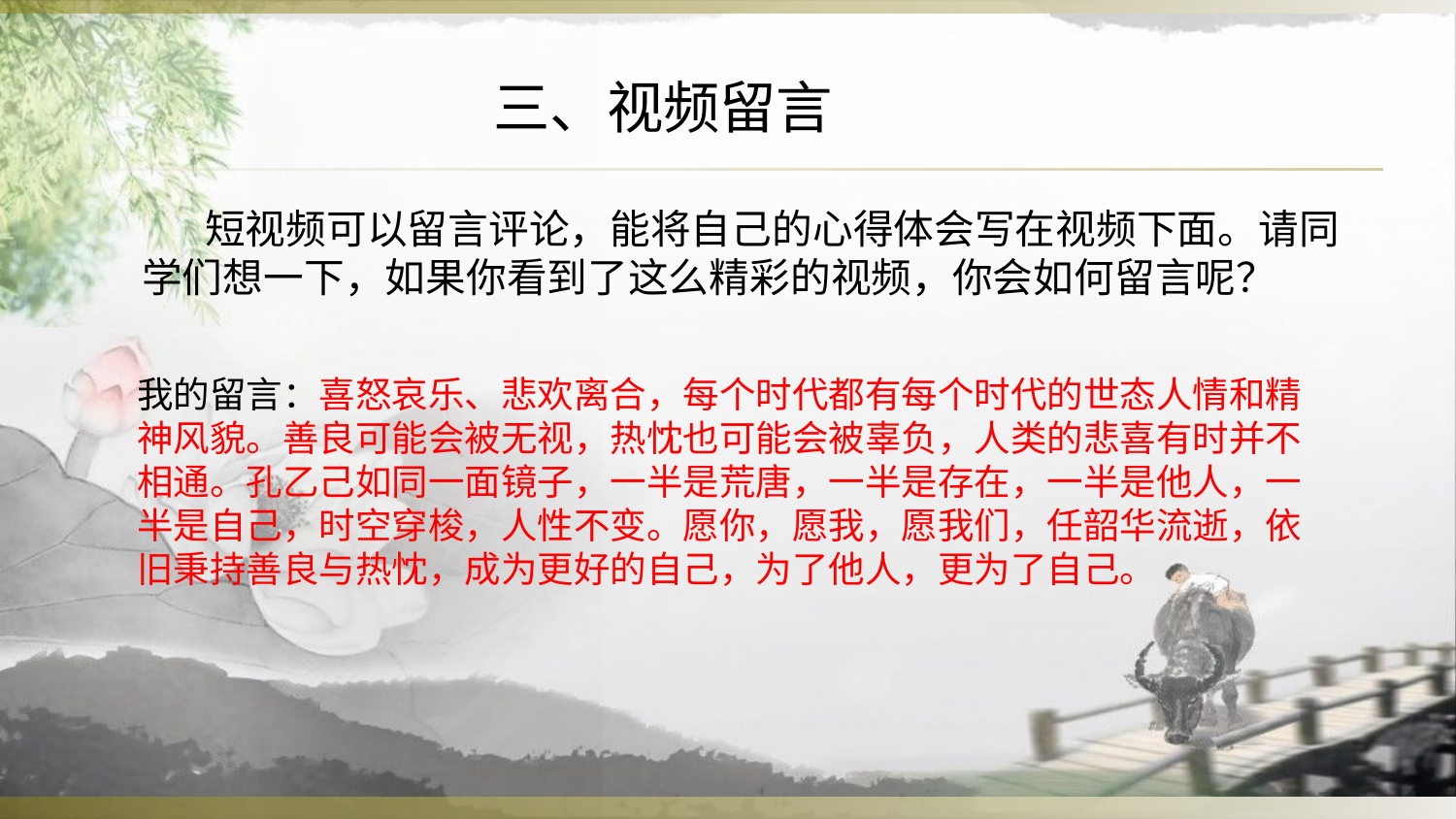

# 三、视频留言
            短视频可以留言评论，能将自己的心得体会写在视频下面。请同学们想一下，如果你看到了这么精彩的视频，你会如何留言呢？
我的留言：喜怒哀乐、悲欢离合，每个时代都有每个时代的世态人情和精神风貌。善良可能会被无视，热忱也可能会被辜负，人类的悲喜有时并不相通。孔乙己如同一面镜子，一半是荒唐，一半是存在，一半是他人，一半是自己，时空穿梭，人性不变。愿你，愿我，愿我们，任韶华流逝，依旧秉持善良与热忱，成为更好的自己，为了他人，更为了自己。